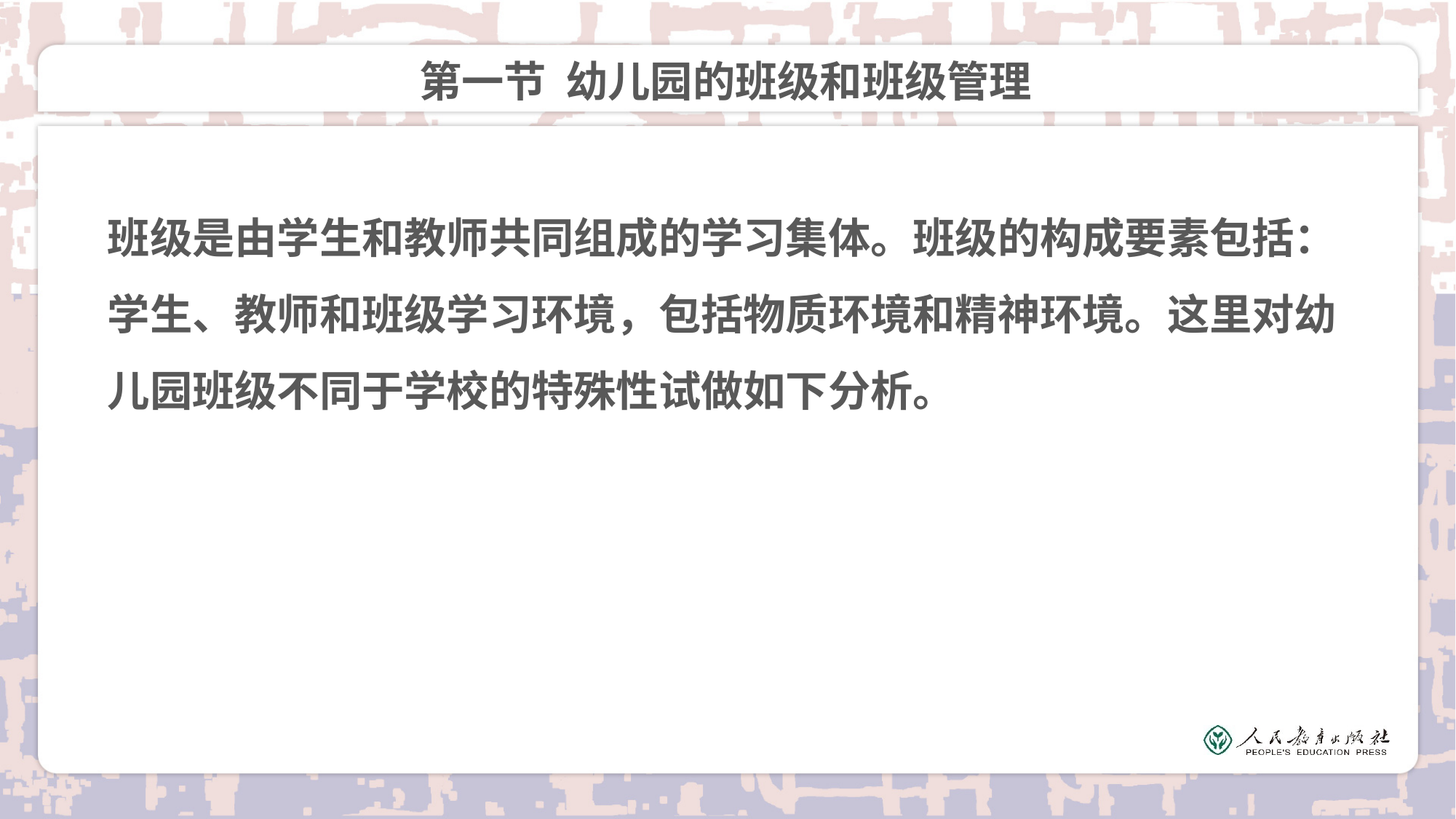

# 第一节  幼儿园的班级和班级管理
班级是由学生和教师共同组成的学习集体。班级的构成要素包括：学生、教师和班级学习环境，包括物质环境和精神环境。这里对幼儿园班级不同于学校的特殊性试做如下分析。